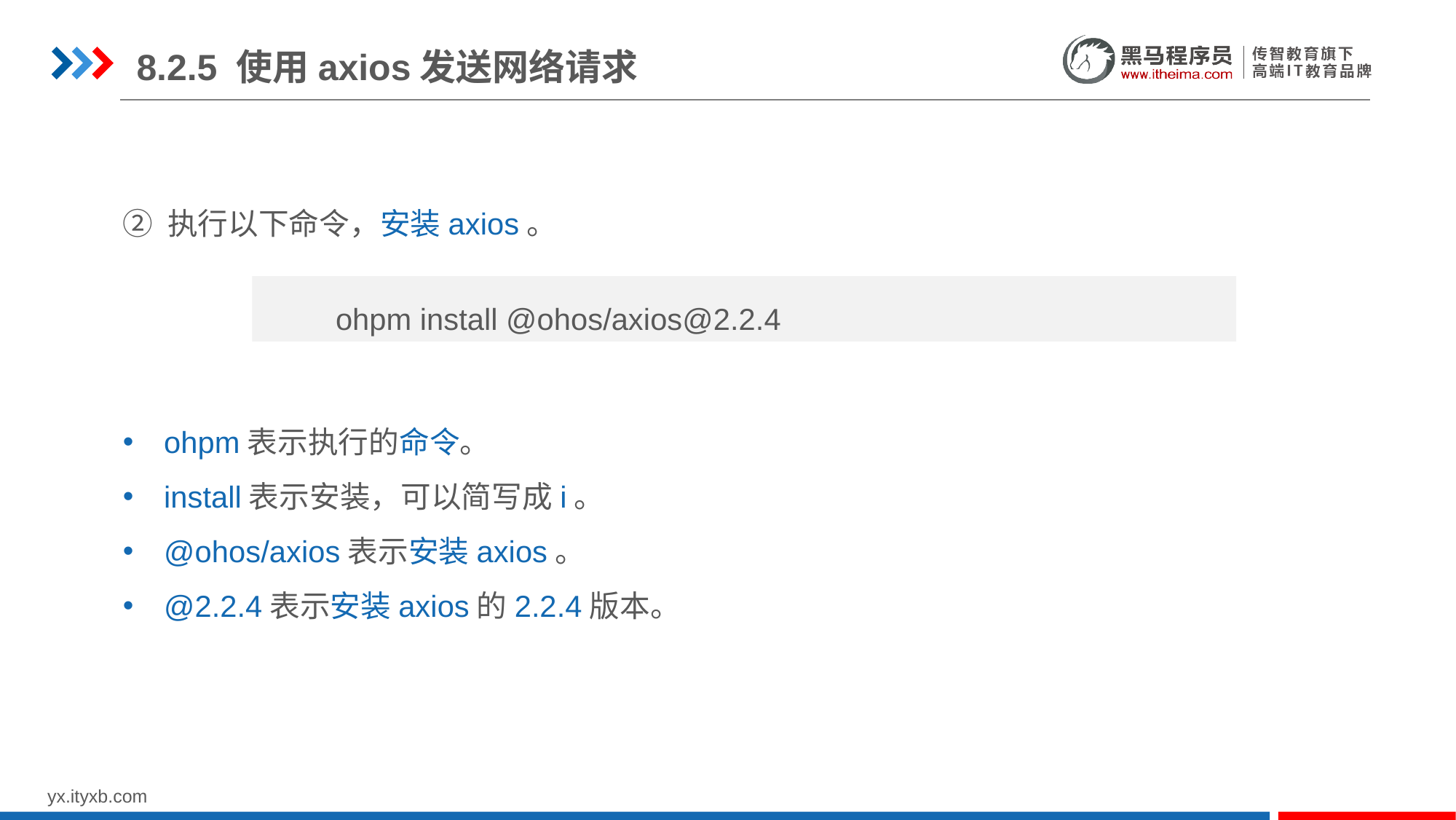

8.2.5 使用axios发送网络请求
② 执行以下命令，安装axios。

ohpm表示执行的命令。
install表示安装，可以简写成i。
@ohos/axios表示安装axios。
@2.2.4表示安装axios的2.2.4版本。
ohpm install @ohos/axios@2.2.4